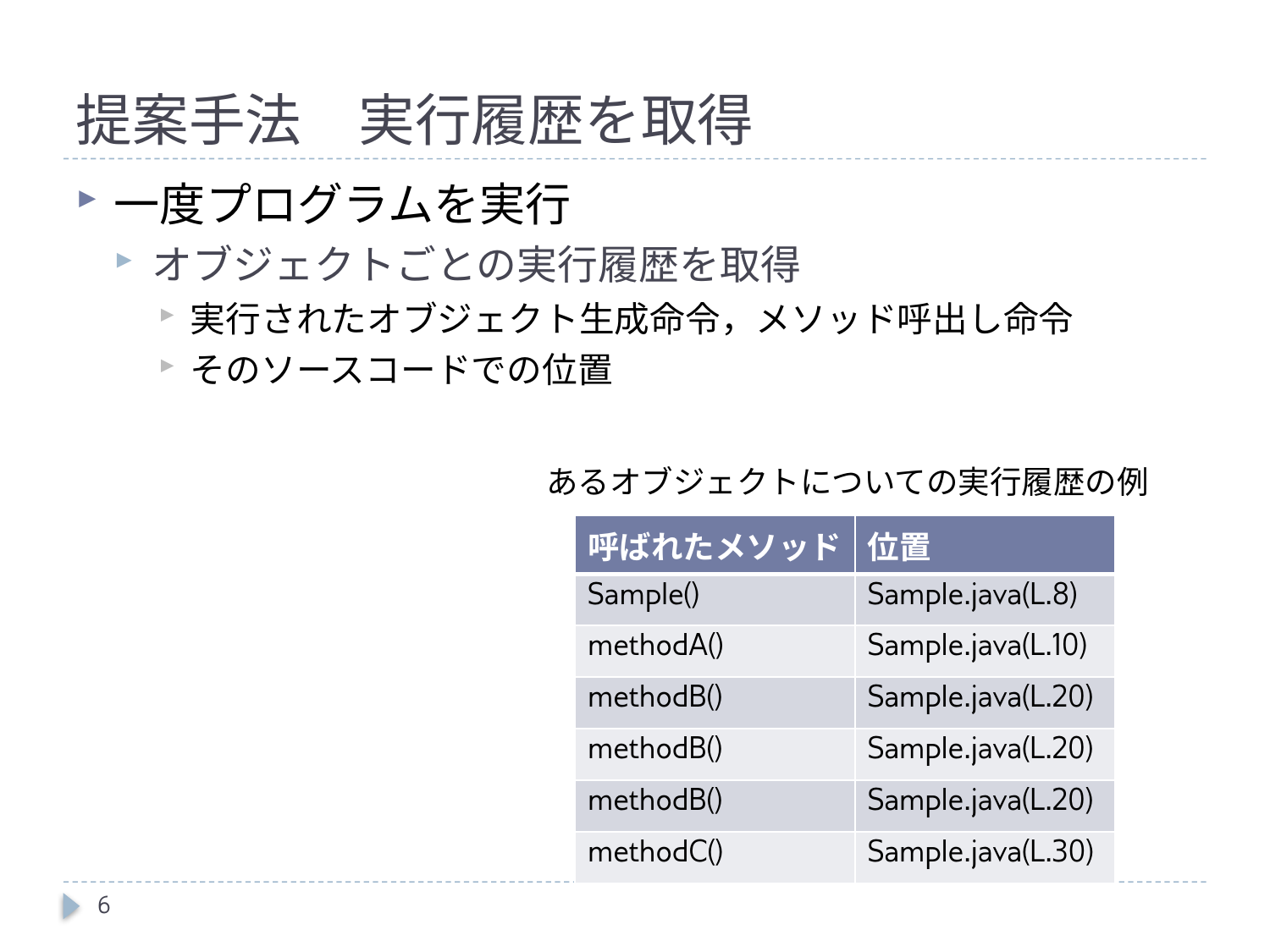

# 提案手法　実行履歴を取得
一度プログラムを実行
オブジェクトごとの実行履歴を取得
実行されたオブジェクト生成命令，メソッド呼出し命令
そのソースコードでの位置

あるオブジェクトについての実行履歴の例
| 呼ばれたメソッド | 位置 |
| --- | --- |
| Sample() | Sample.java(L.8) |
| methodA() | Sample.java(L.10) |
| methodB() | Sample.java(L.20) |
| methodB() | Sample.java(L.20) |
| methodB() | Sample.java(L.20) |
| methodC() | Sample.java(L.30) |
6